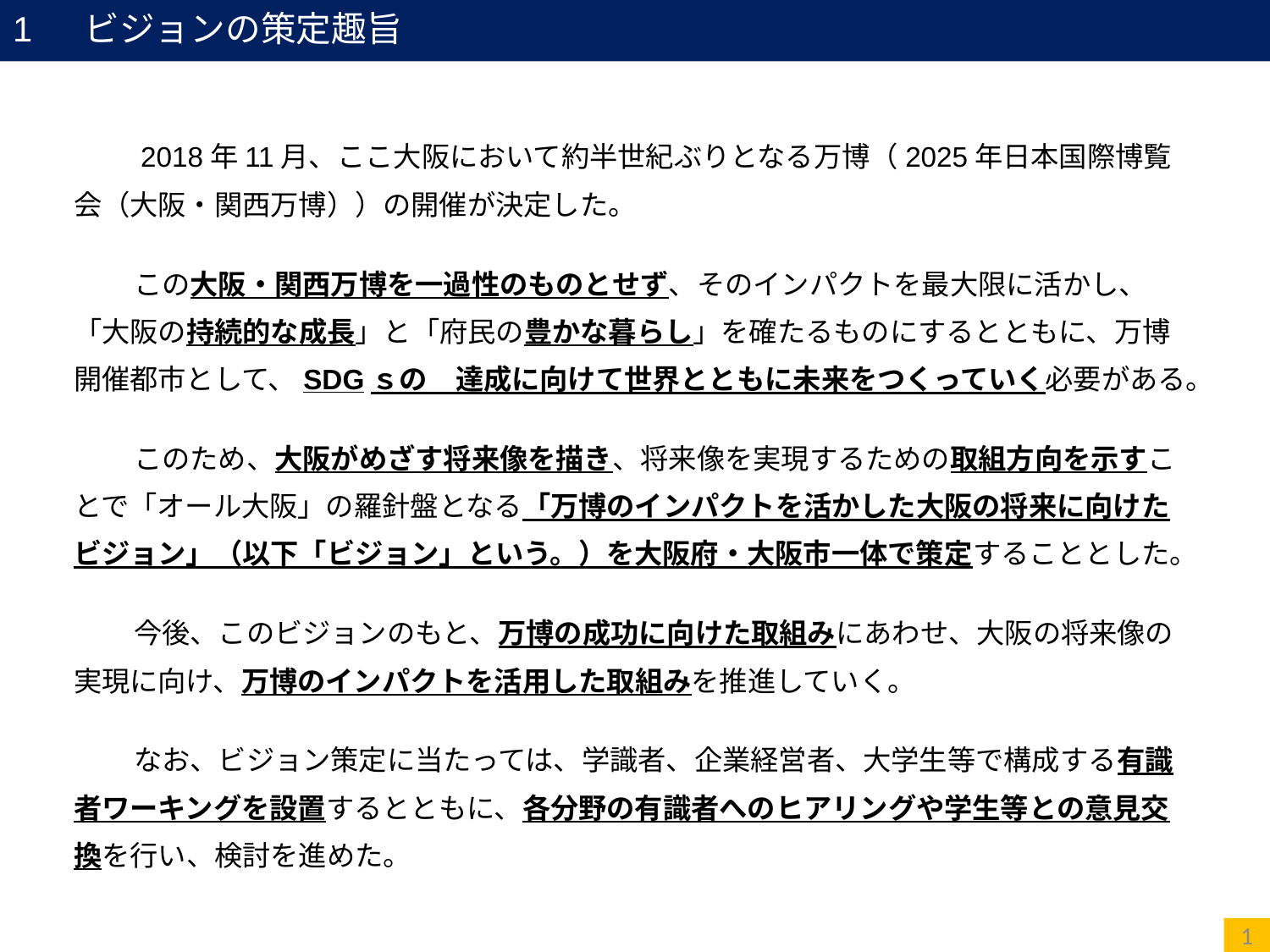

# 1　 ビジョンの策定趣旨
　　　2018年11月、ここ大阪において約半世紀ぶりとなる万博（2025年日本国際博覧会（大阪・関西万博））の開催が決定した。
　　　この大阪・関西万博を一過性のものとせず、そのインパクトを最大限に活かし、「大阪の持続的な成長」と「府民の豊かな暮らし」を確たるものにするとともに、万博開催都市として、SDGｓの　達成に向けて世界とともに未来をつくっていく必要がある。
　　　このため、大阪がめざす将来像を描き、将来像を実現するための取組方向を示すことで「オール大阪」の羅針盤となる「万博のインパクトを活かした大阪の将来に向けたビジョン」（以下「ビジョン」という。）を大阪府・大阪市一体で策定することとした。
　　　今後、このビジョンのもと、万博の成功に向けた取組みにあわせ、大阪の将来像の実現に向け、万博のインパクトを活用した取組みを推進していく。
　　　なお、ビジョン策定に当たっては、学識者、企業経営者、大学生等で構成する有識者ワーキングを設置するとともに、各分野の有識者へのヒアリングや学生等との意見交換を行い、検討を進めた。
1